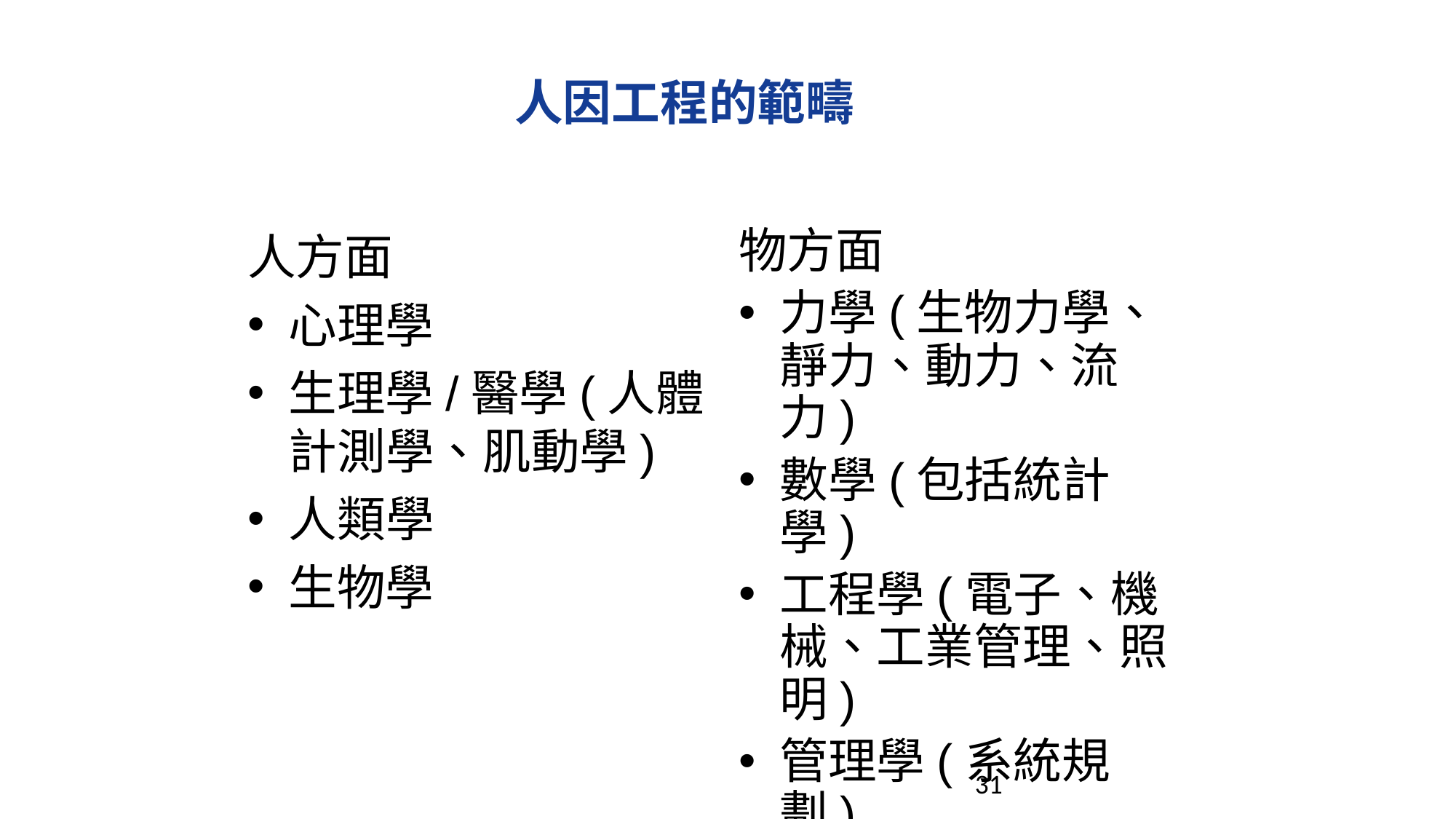

人因工程的範疇
人方面
心理學
生理學/醫學(人體計測學、肌動學)
人類學
生物學
物方面
力學(生物力學、靜力、動力、流力)
數學(包括統計學)
工程學(電子、機械、工業管理、照明)
管理學(系統規劃)

31